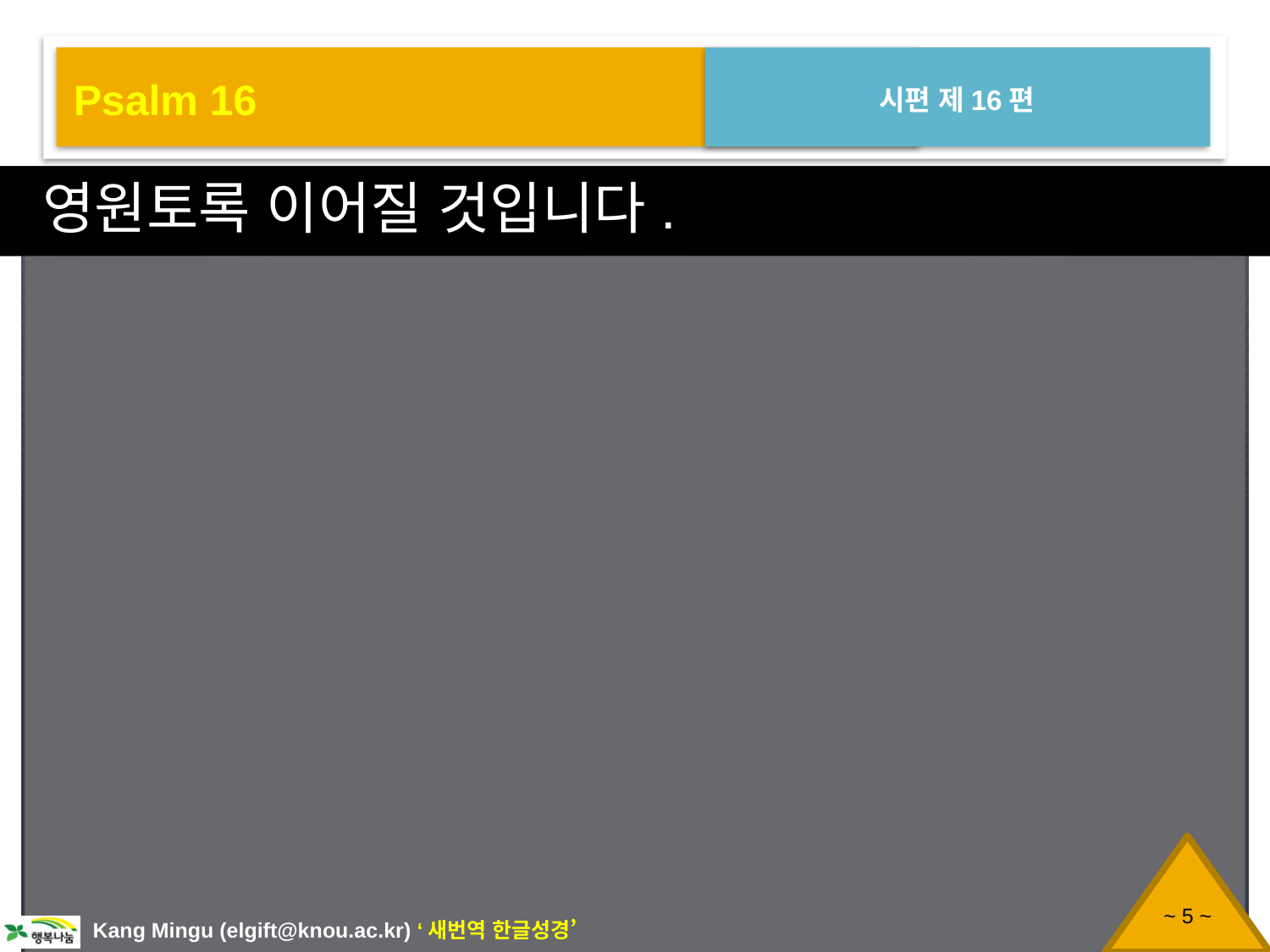

Psalm 16
시편 제16편
영원토록 이어질 것입니다.